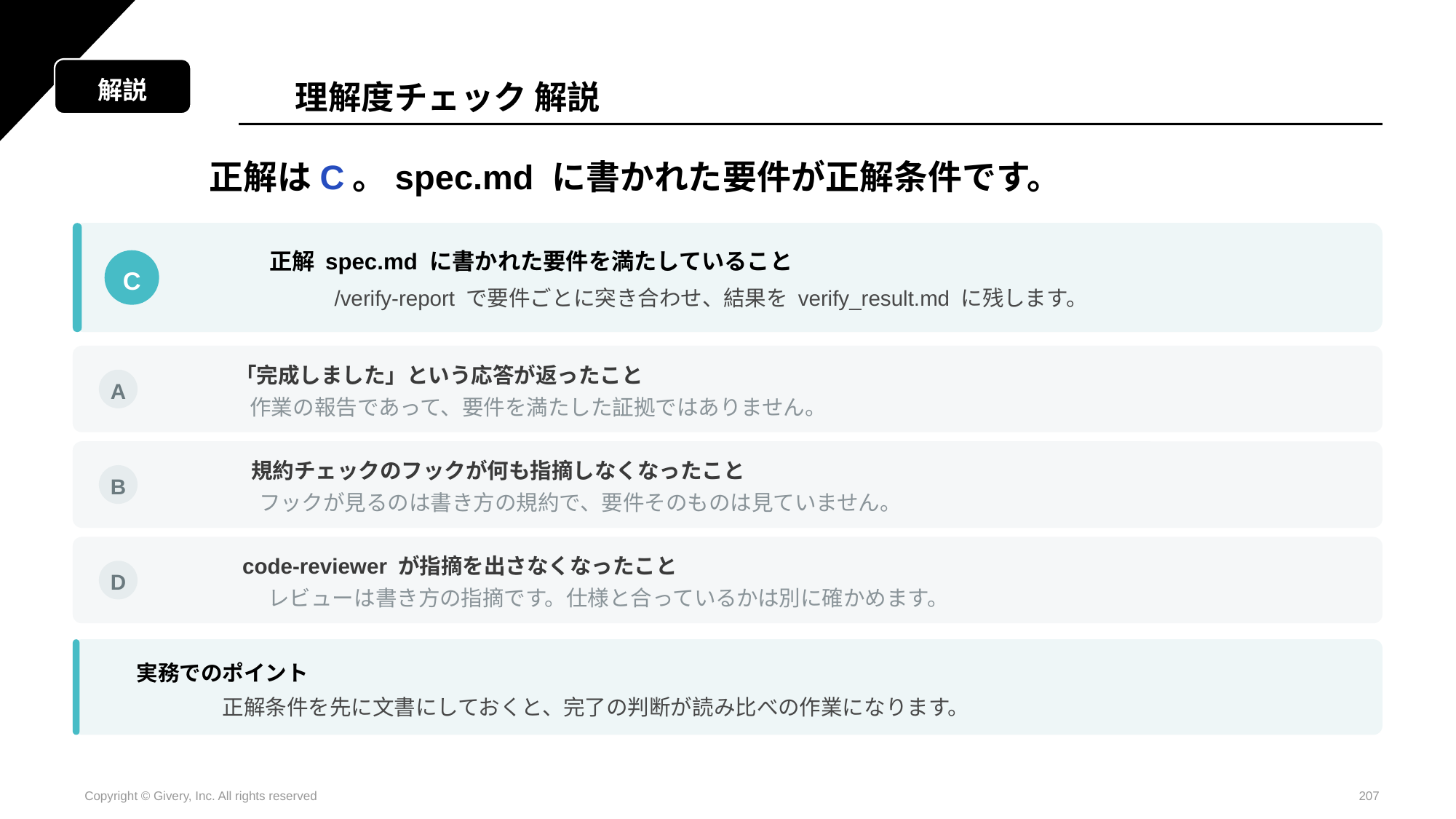

解説
理解度チェック 解説

正解はC。spec.md に書かれた要件が正解条件です。

正解 spec.md に書かれた要件を満たしていること

C
/verify-report で要件ごとに突き合わせ、結果を verify_result.md に残します。

「完成しました」という応答が返ったこと

A
作業の報告であって、要件を満たした証拠ではありません。

規約チェックのフックが何も指摘しなくなったこと

B
フックが見るのは書き方の規約で、要件そのものは見ていません。

code-reviewer が指摘を出さなくなったこと

D
レビューは書き方の指摘です。仕様と合っているかは別に確かめます。

実務でのポイント
正解条件を先に文書にしておくと、完了の判断が読み比べの作業になります。
Copyright © Givery, Inc. All rights reserved
207